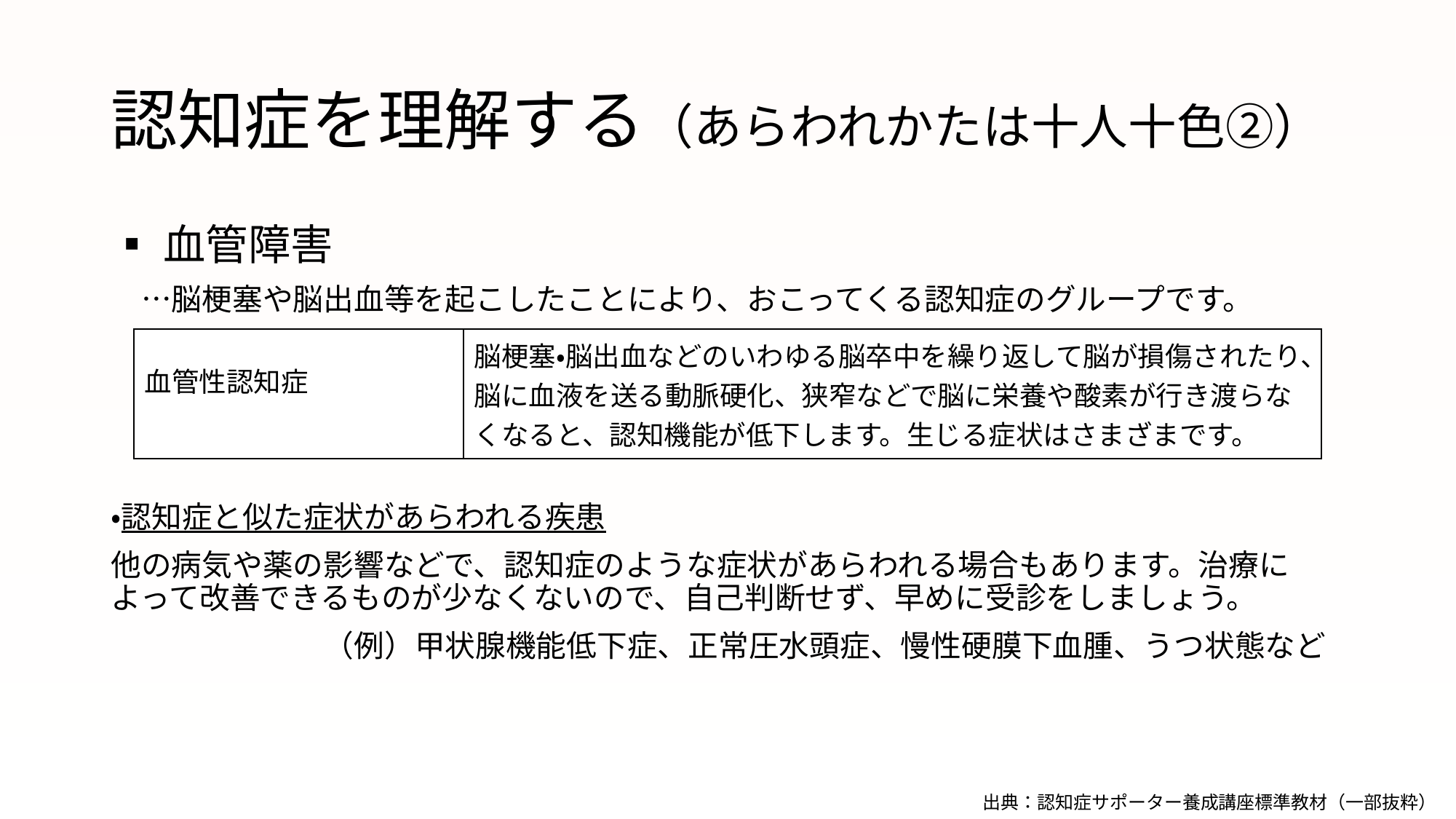

# 認知症を理解する（あらわれかたは十人十色②）
▪血管障害
　…脳梗塞や脳出血等を起こしたことにより、おこってくる認知症のグループです。

・認知症と似た症状があらわれる疾患
他の病気や薬の影響などで、認知症のような症状があらわれる場合もあります。治療によって改善できるものが少なくないので、自己判断せず、早めに受診をしましょう。
　　　　　　　（例）甲状腺機能低下症、正常圧水頭症、慢性硬膜下血腫、うつ状態など
| 血管性認知症 | 脳梗塞・脳出血などのいわゆる脳卒中を繰り返して脳が損傷されたり、脳に血液を送る動脈硬化、狭窄などで脳に栄養や酸素が行き渡らなくなると、認知機能が低下します。生じる症状はさまざまです。 |
| --- | --- |
出典：認知症サポーター養成講座標準教材（一部抜粋）